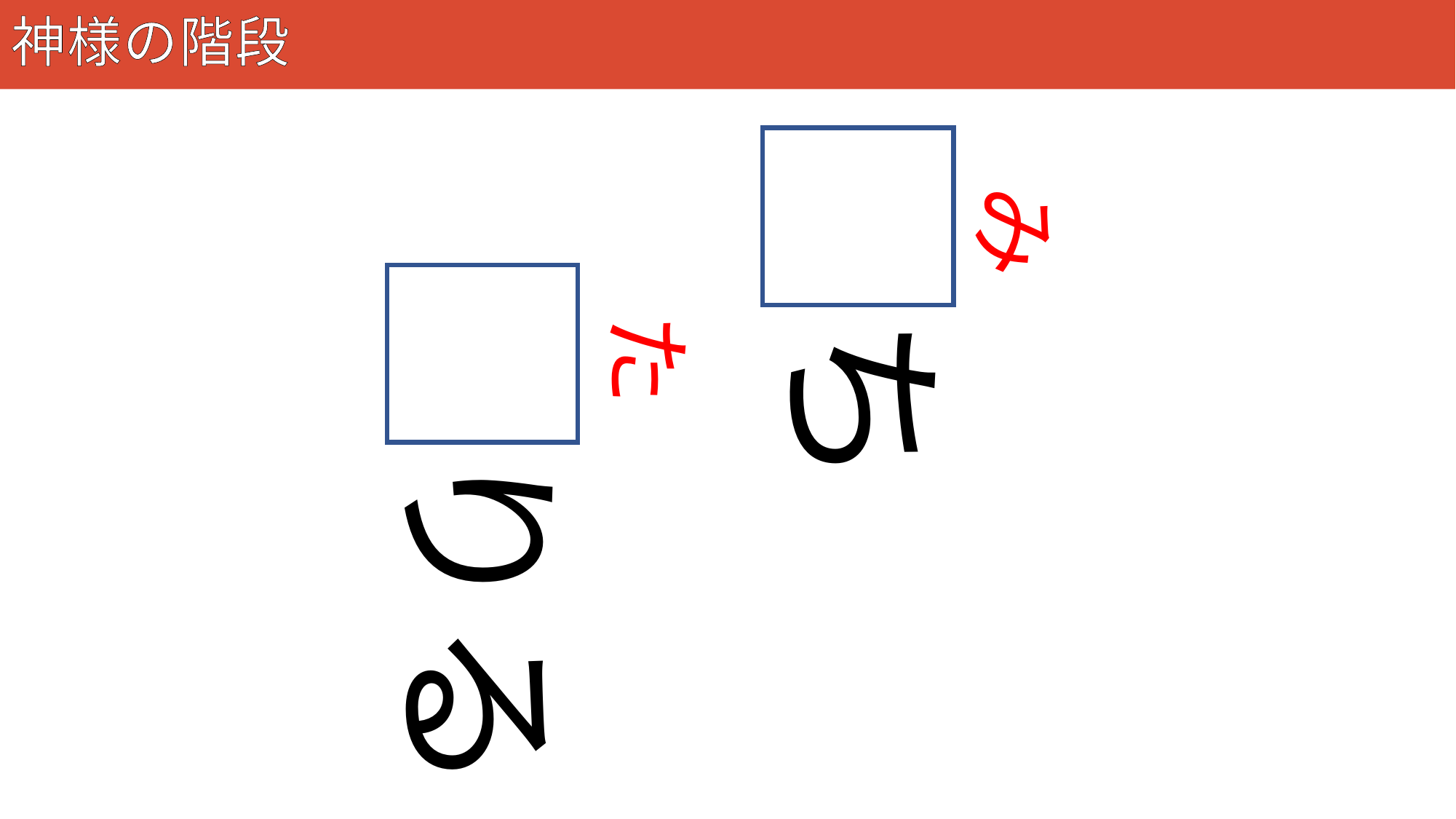

# 神様の階段
121
満ち

み
足りる

た